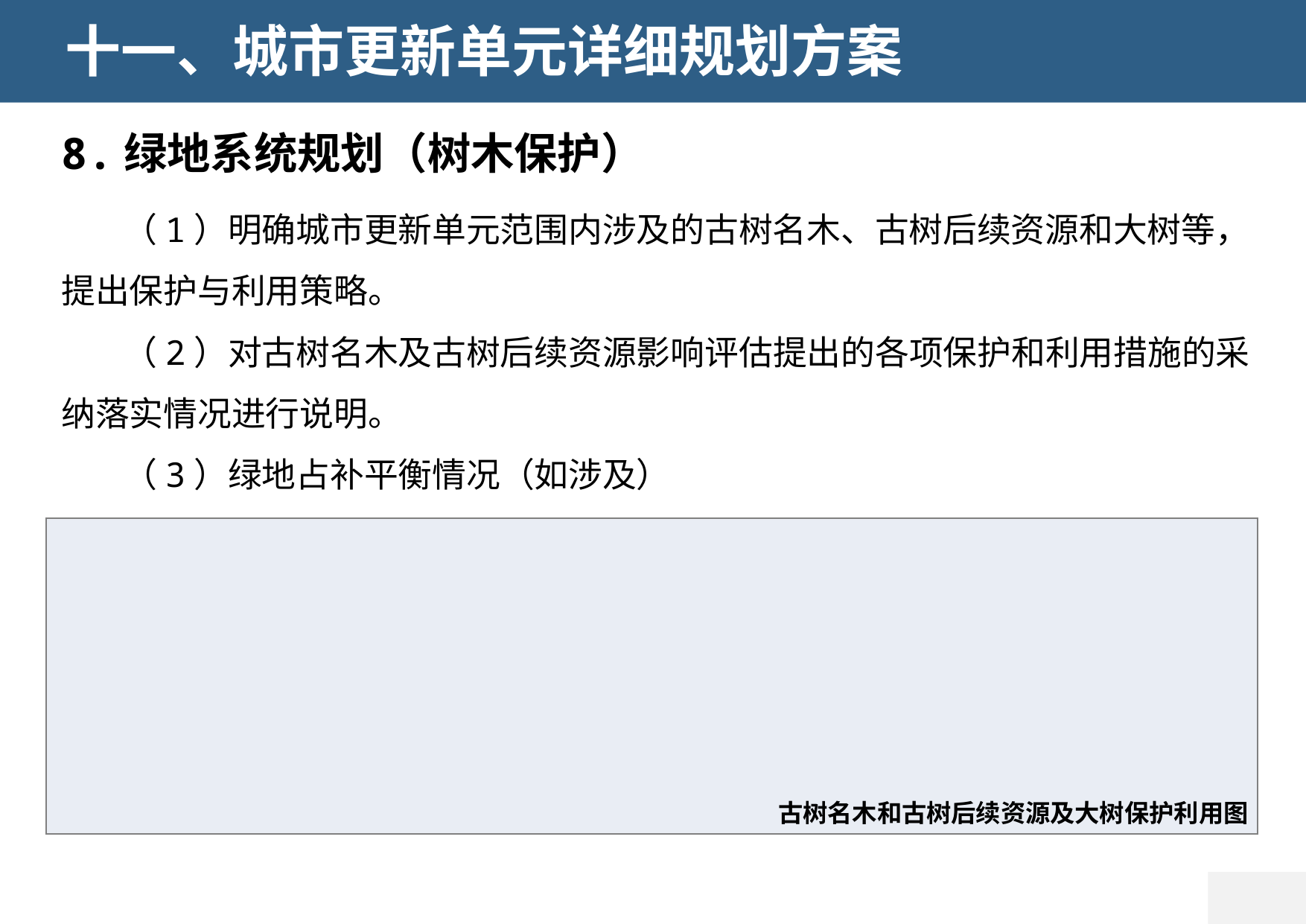

十一、城市更新单元详细规划方案
8.绿地系统规划（树木保护）
（1）明确城市更新单元范围内涉及的古树名木、古树后续资源和大树等，提出保护与利用策略。
（2）对古树名木及古树后续资源影响评估提出的各项保护和利用措施的采纳落实情况进行说明。
（3）绿地占补平衡情况（如涉及）

古树名木和古树后续资源及大树保护利用图
65